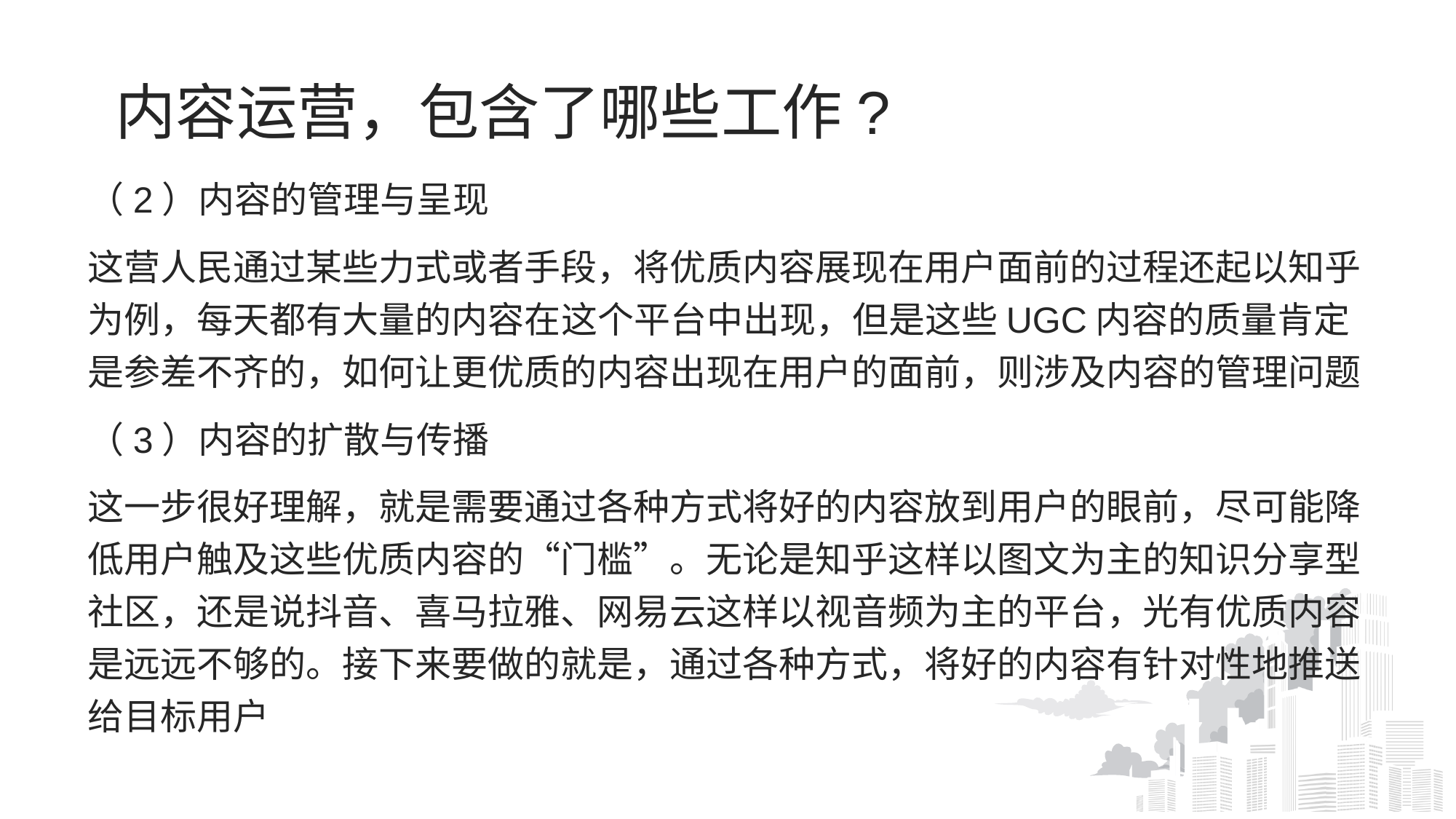

# 内容运营，包含了哪些工作?
（2）内容的管理与呈现
这营人民通过某些力式或者手段，将优质内容展现在用户面前的过程还起以知乎为例，每天都有大量的内容在这个平台中出现，但是这些UGC内容的质量肯定是参差不齐的，如何让更优质的内容出现在用户的面前，则涉及内容的管理问题
（3）内容的扩散与传播
这一步很好理解，就是需要通过各种方式将好的内容放到用户的眼前，尽可能降低用户触及这些优质内容的“门槛”。无论是知乎这样以图文为主的知识分享型社区，还是说抖音、喜马拉雅、网易云这样以视音频为主的平台，光有优质内容是远远不够的。接下来要做的就是，通过各种方式，将好的内容有针对性地推送给目标用户